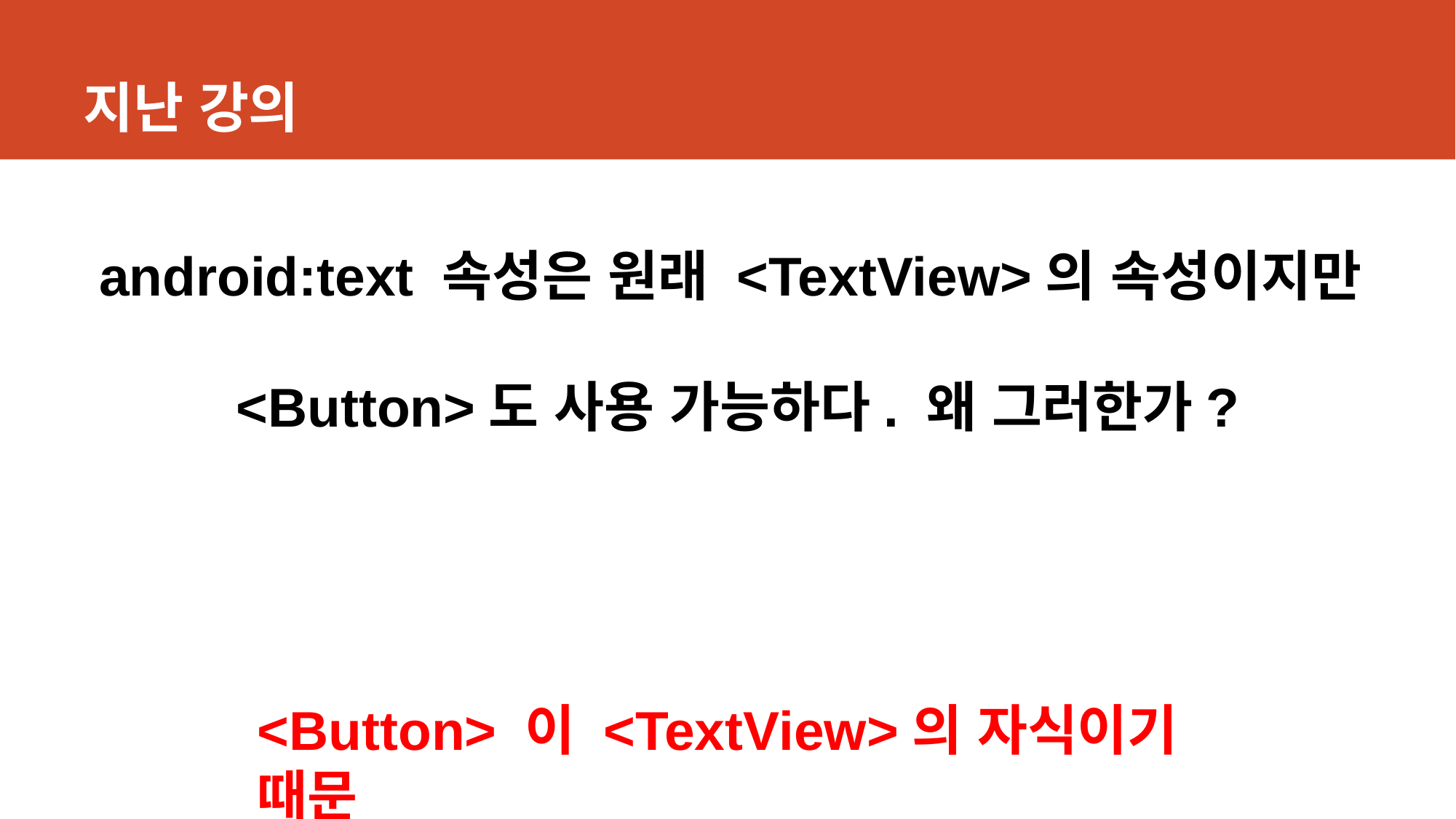

# 지난 강의
android:text 속성은 원래 <TextView>의 속성이지만

 <Button>도 사용 가능하다. 왜 그러한가?
<Button> 이 <TextView>의 자식이기 때문